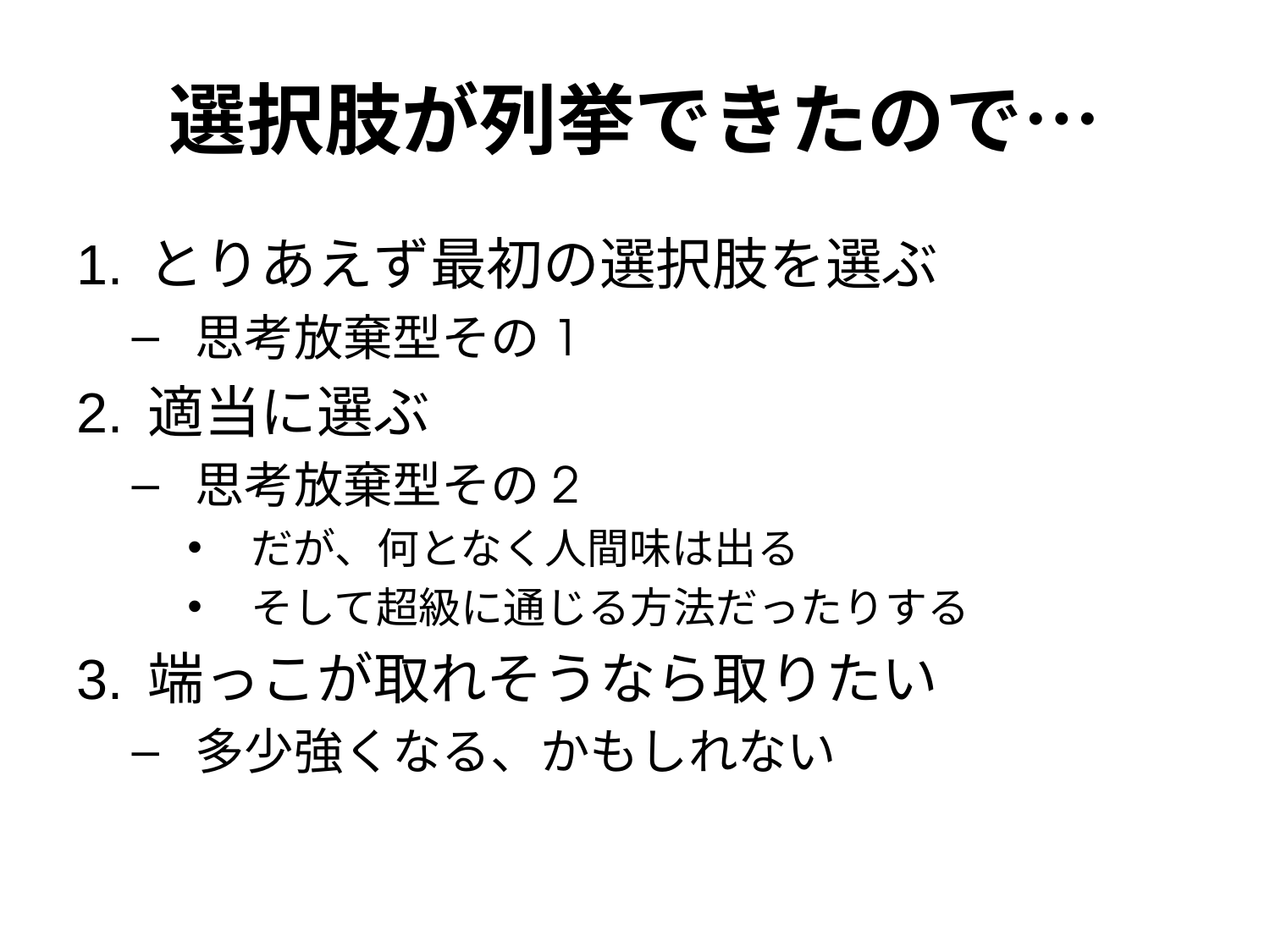

# 選択肢が列挙できたので…
とりあえず最初の選択肢を選ぶ
思考放棄型その1
適当に選ぶ
思考放棄型その2
だが、何となく人間味は出る
そして超級に通じる方法だったりする
端っこが取れそうなら取りたい
多少強くなる、かもしれない